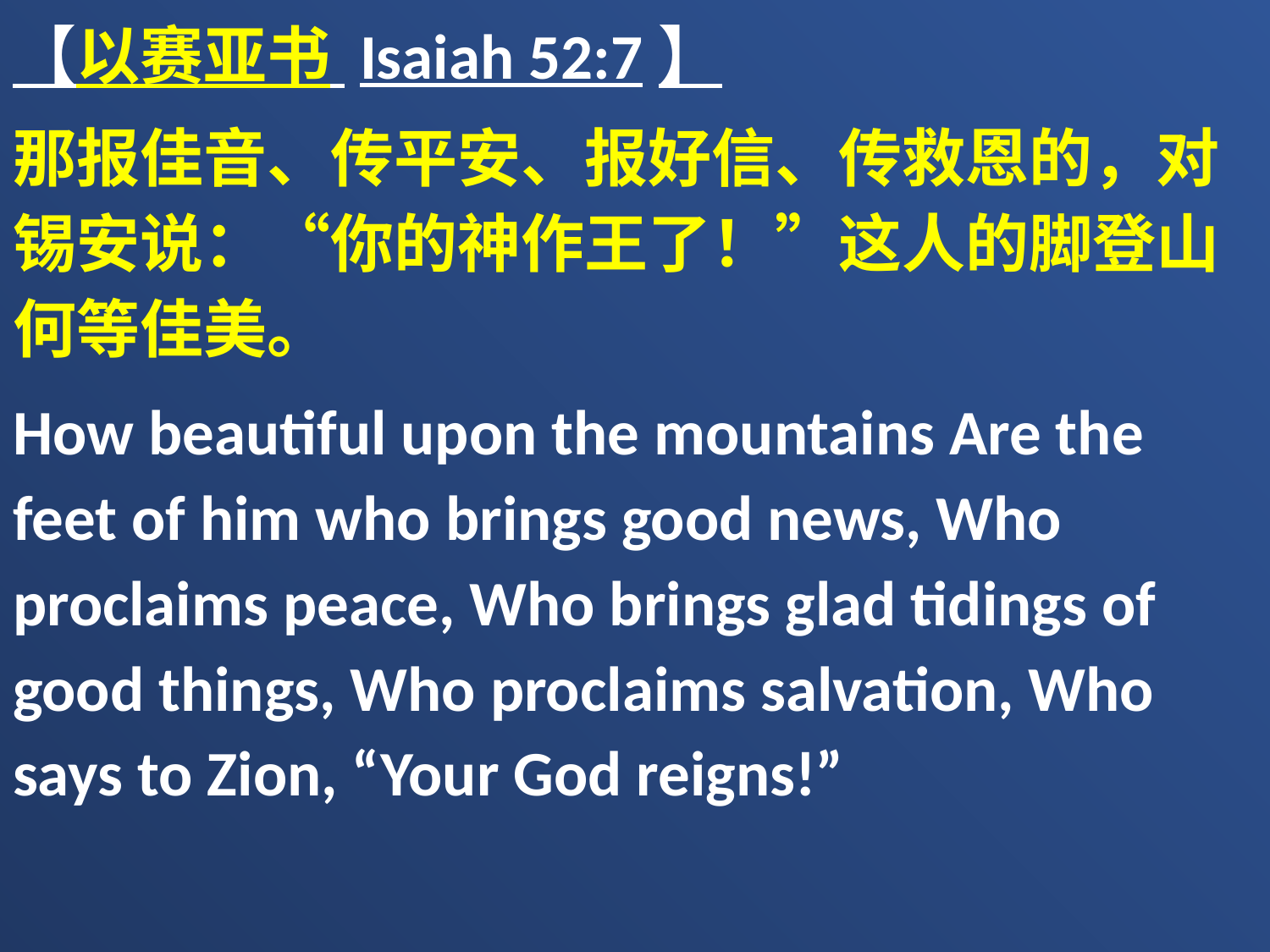

【以赛亚书 Isaiah 52:7】
那报佳音、传平安、报好信、传救恩的，对锡安说：“你的神作王了！”这人的脚登山何等佳美。
How beautiful upon the mountains Are the feet of him who brings good news, Who proclaims peace, Who brings glad tidings of good things, Who proclaims salvation, Who says to Zion, “Your God reigns!”